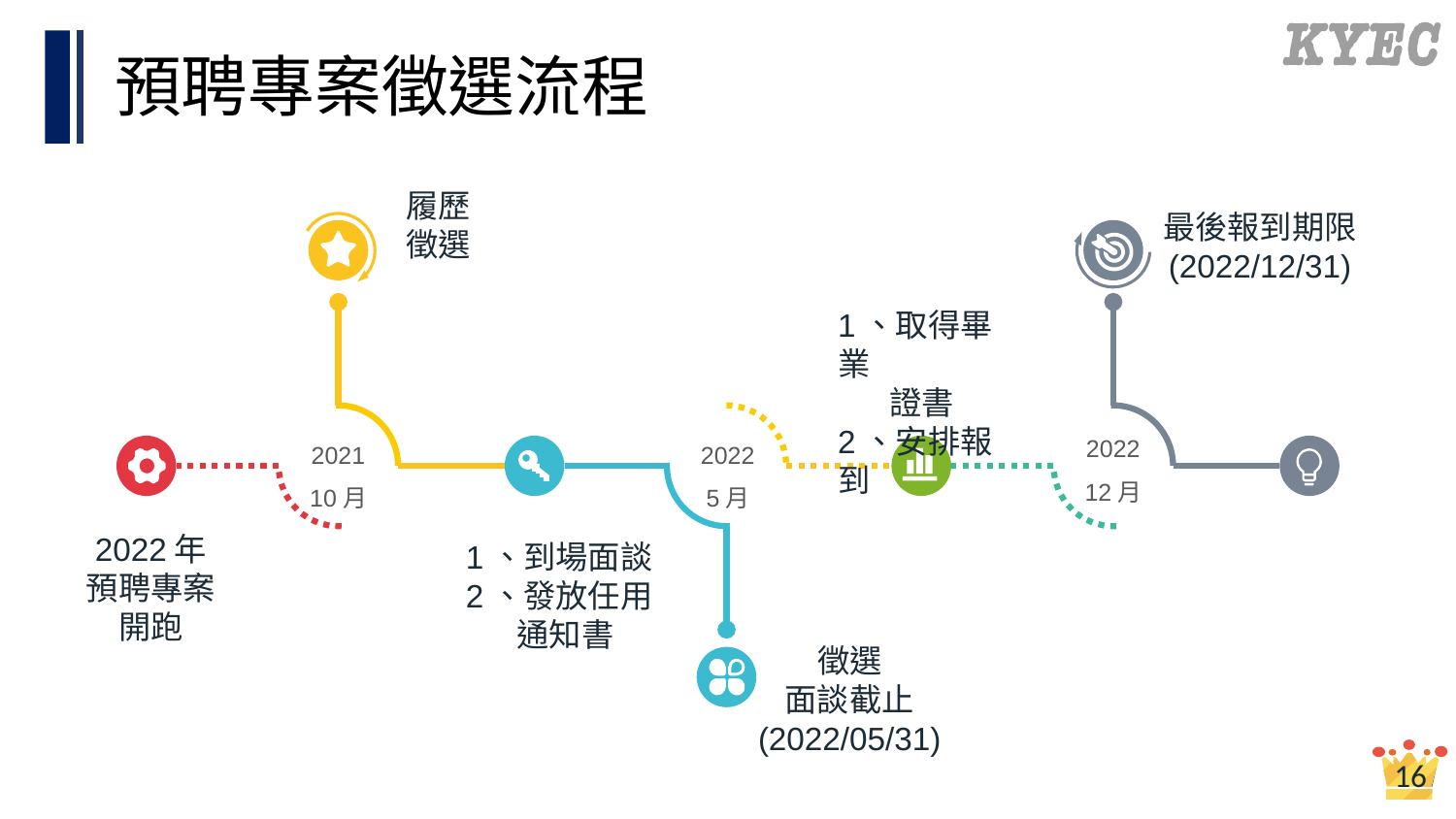

# 預聘專案徵選流程
履歷
徵選
最後報到期限
(2022/12/31)

1、取得畢業
      證書
2、安排報到
2022
12月
2021
10月
2022
5月

2022年
預聘專案
開跑
1、到場面談
2、發放任用
      通知書
徵選
面談截止
(2022/05/31)